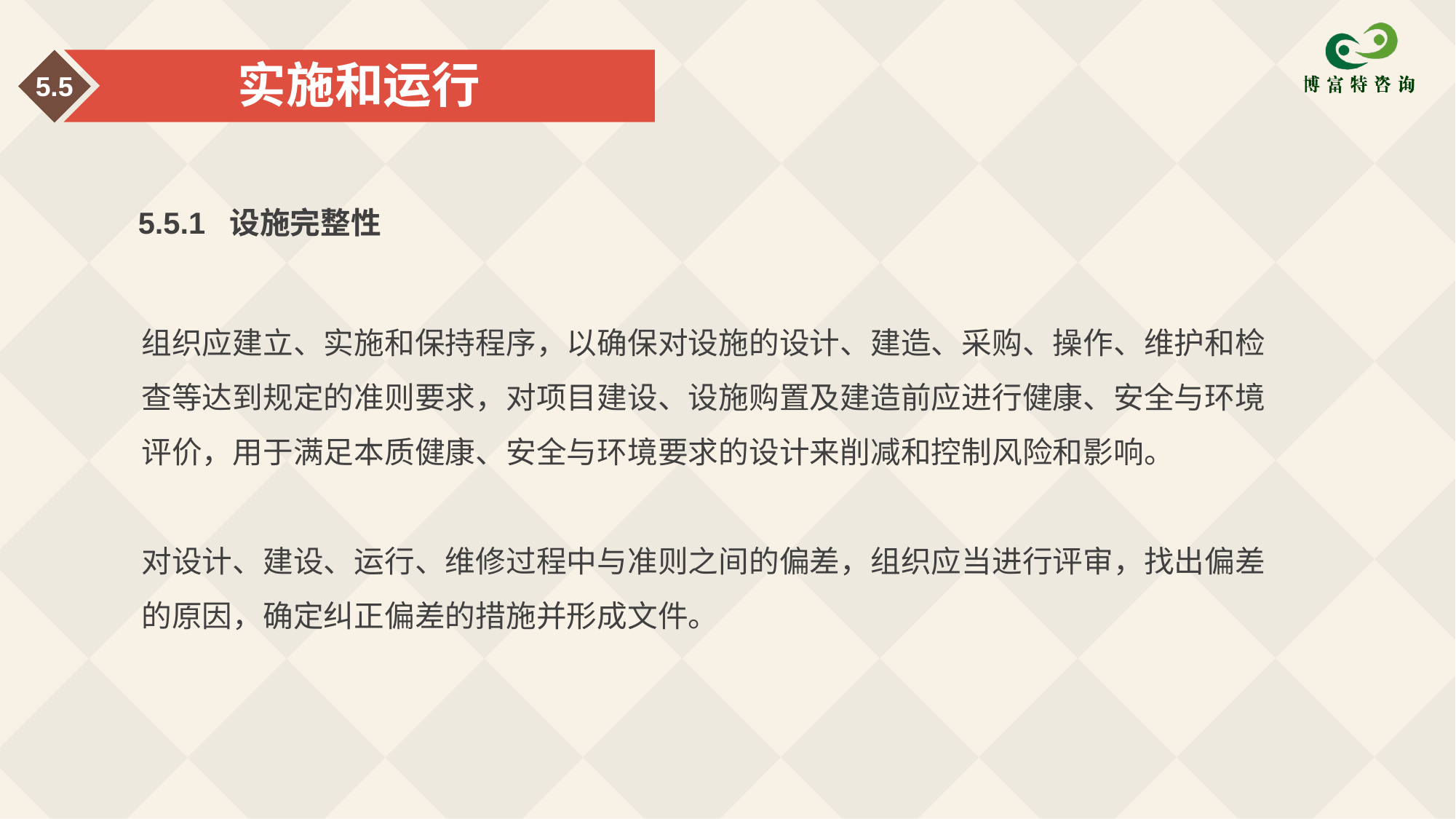

实施和运行

5.5
5.5.1  设施完整性
组织应建立、实施和保持程序，以确保对设施的设计、建造、采购、操作、维护和检查等达到规定的准则要求，对项目建设、设施购置及建造前应进行健康、安全与环境评价，用于满足本质健康、安全与环境要求的设计来削减和控制风险和影响。

对设计、建设、运行、维修过程中与准则之间的偏差，组织应当进行评审，找出偏差的原因，确定纠正偏差的措施并形成文件。